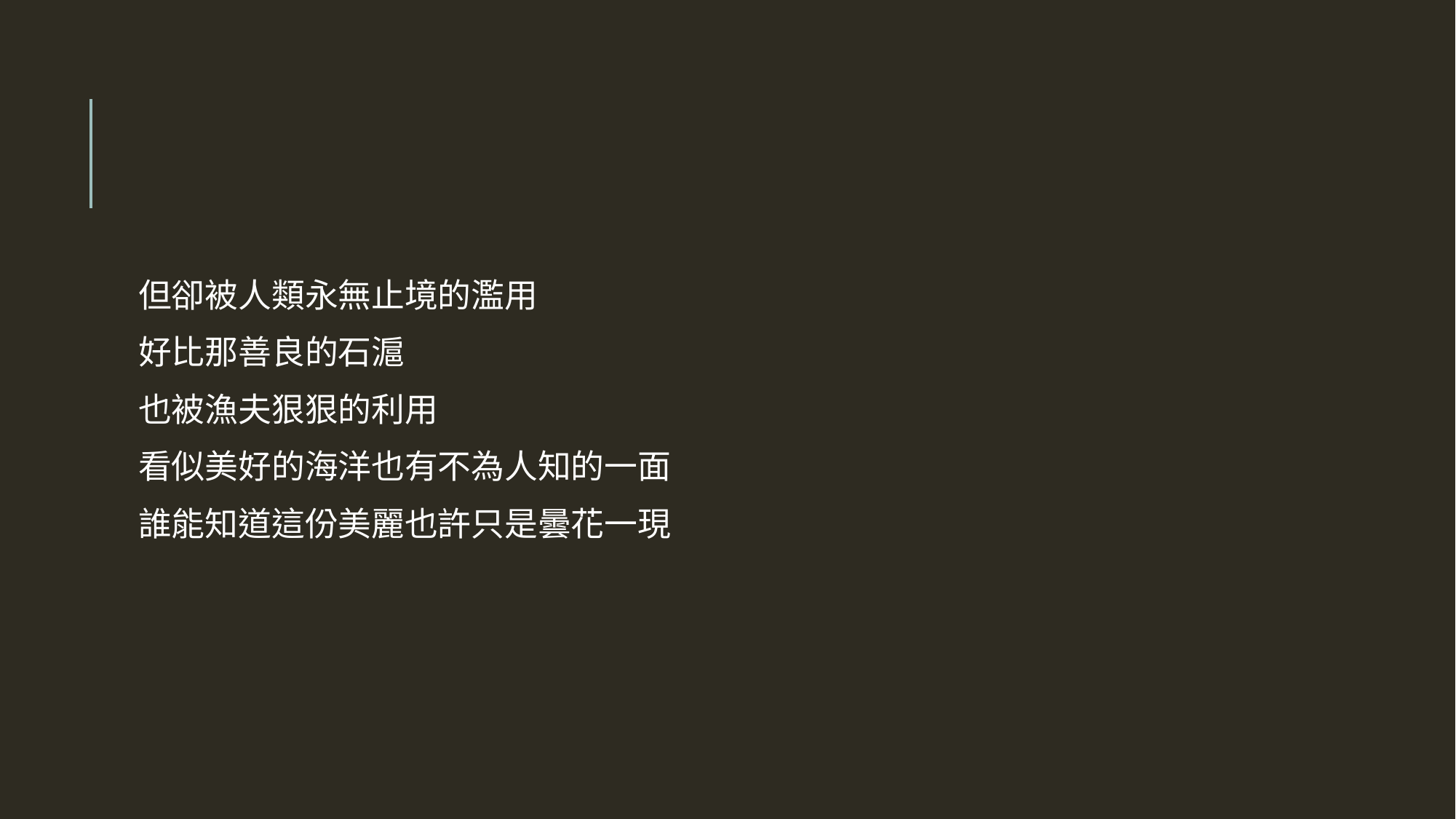

#
但卻被人類永無止境的濫用
好比那善良的石滬
也被漁夫狠狠的利用
看似美好的海洋也有不為人知的一面
誰能知道這份美麗也許只是曇花一現